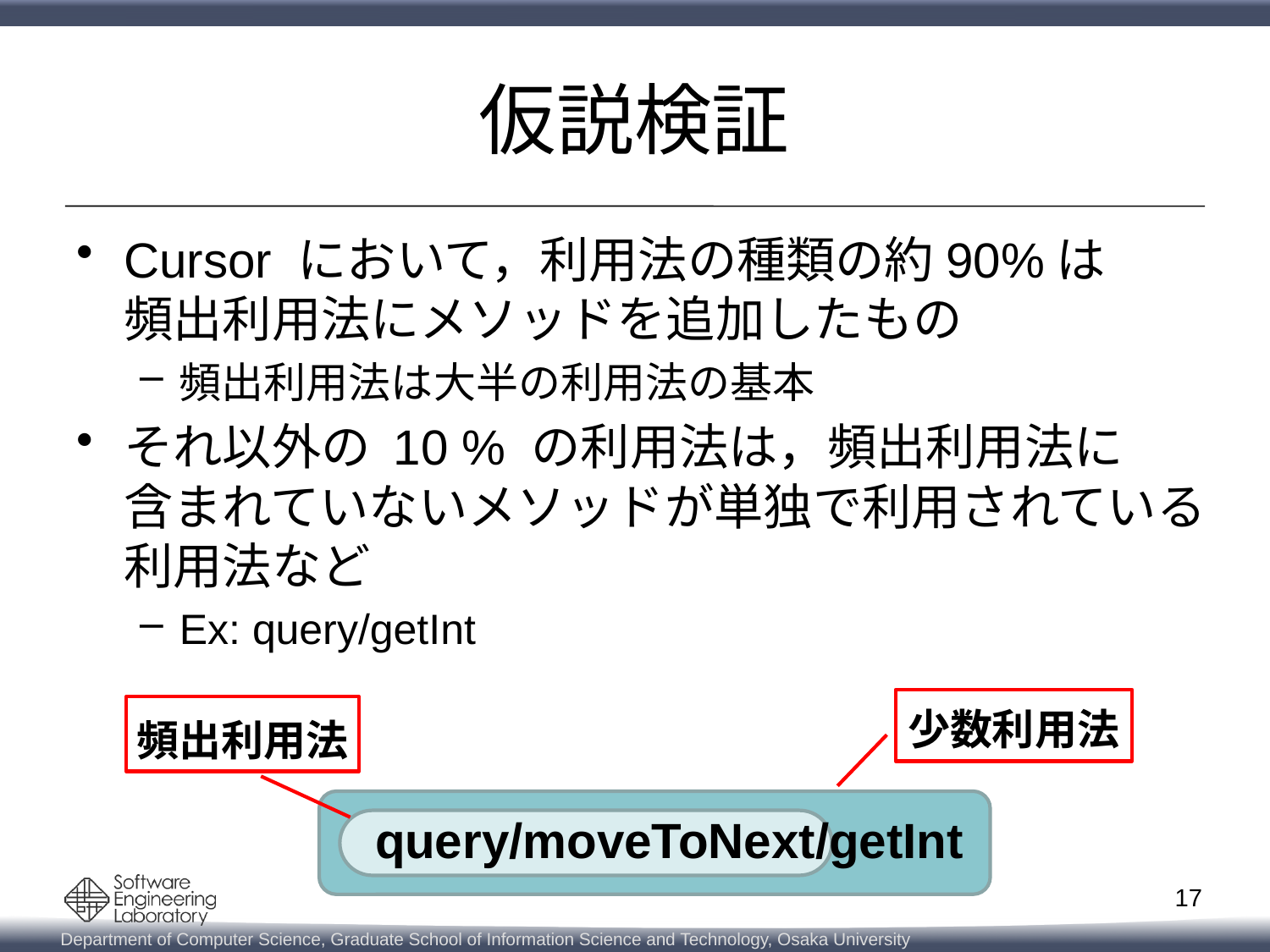

# 仮説検証
Cursor において，利用法の種類の約90%は
頻出利用法にメソッドを追加したもの
頻出利用法は大半の利用法の基本
それ以外の 10 % の利用法は，頻出利用法に
含まれていないメソッドが単独で利用されている
利用法など
Ex: query/getInt

少数利用法
頻出利用法

query/moveToNext/getInt

17